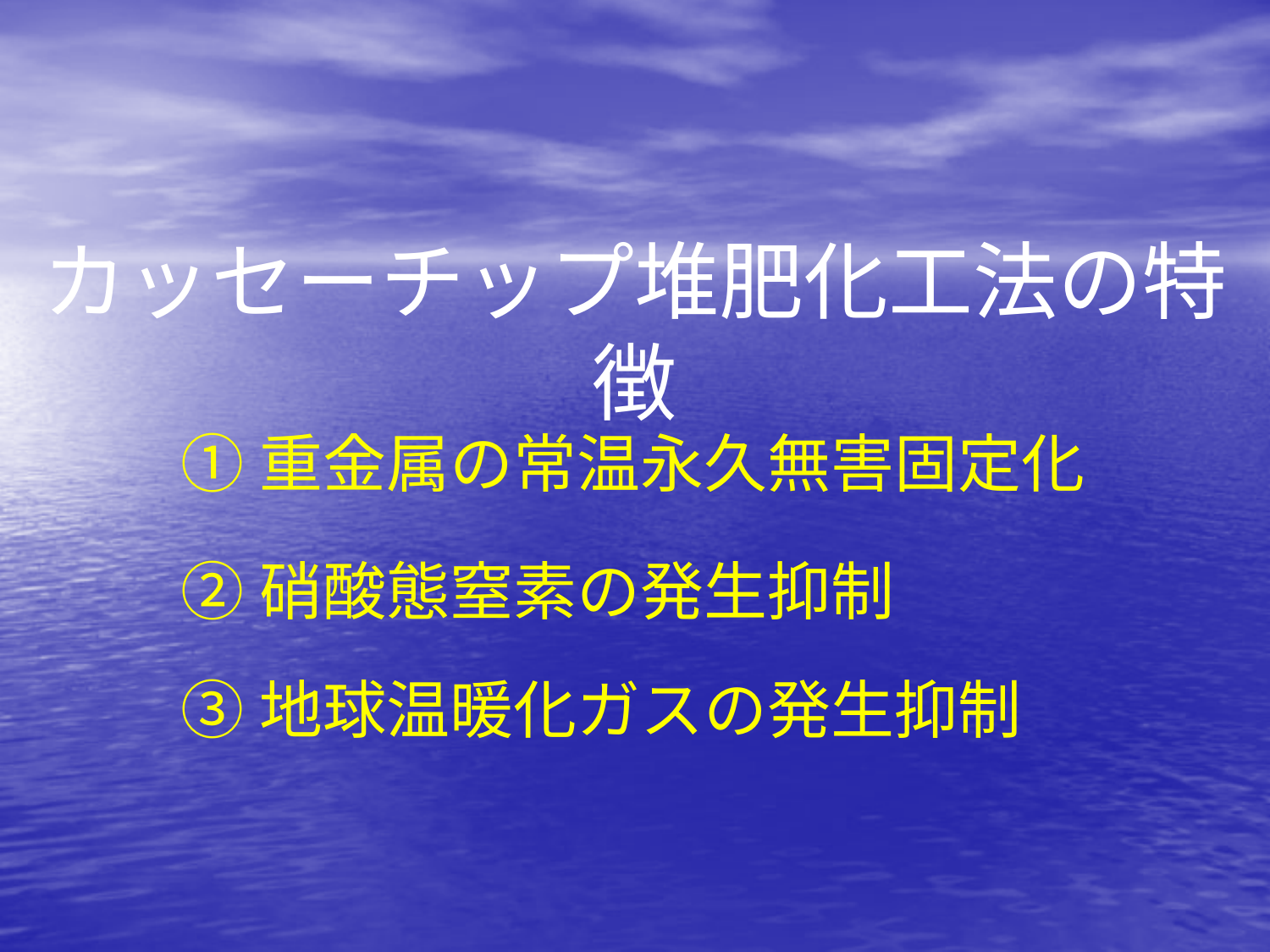

カッセーチップ堆肥化工法の特徴
①重金属の常温永久無害固定化
②硝酸態窒素の発生抑制
③地球温暖化ガスの発生抑制